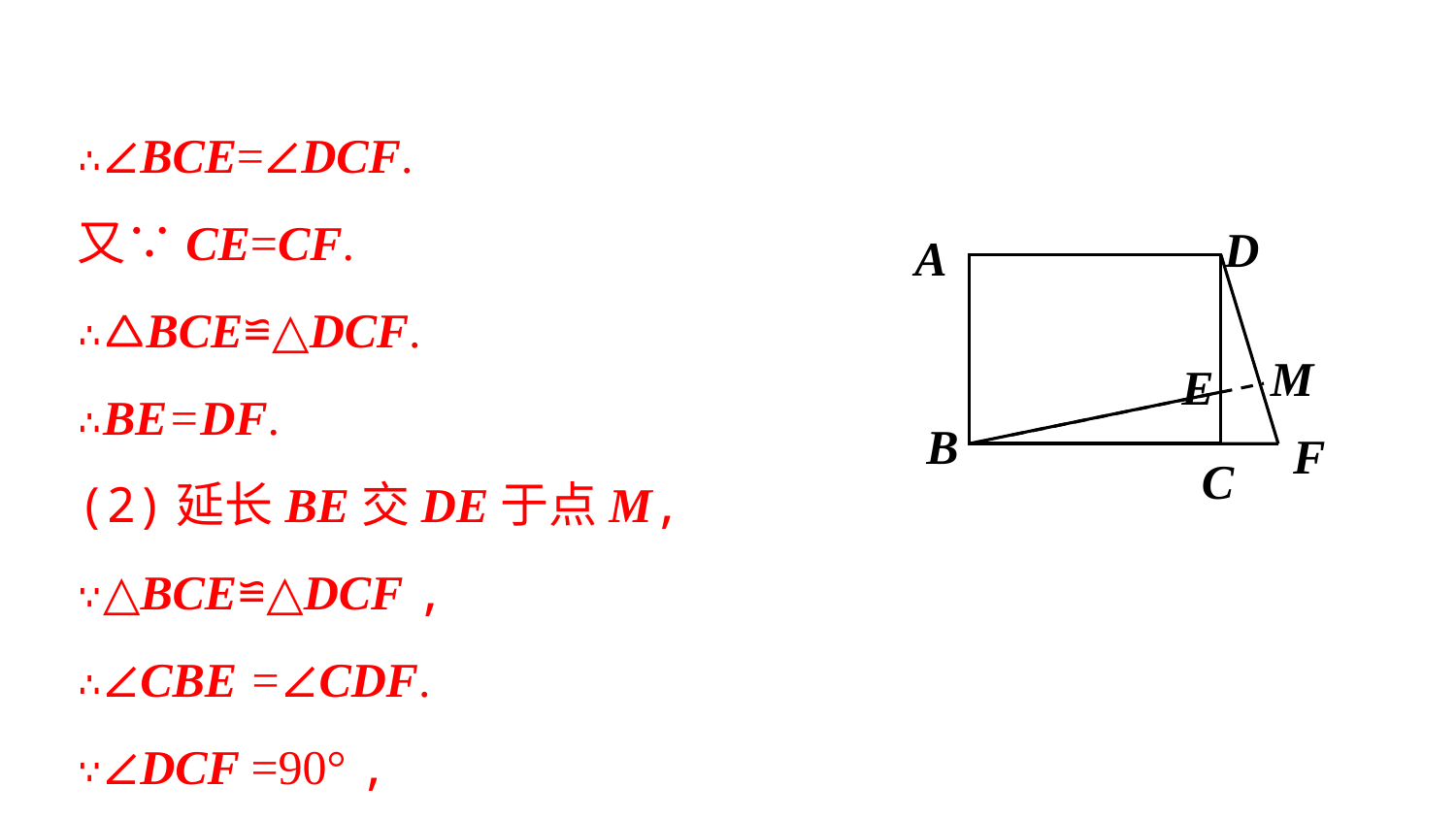

∴∠BCE=∠DCF.
又∵CE=CF.
∴△BCE≌△DCF.
∴BE=DF.
(2)延长BE交DE于点M,
∵△BCE≌△DCF ,
∴∠CBE =∠CDF.
∵∠DCF =90° ,
∴∠CDF +∠F =90°.∴∠CBE+∠F=90° , ∴∠BMF=90°.
∴BE⊥DF.
D
A

M
E

B
F
C